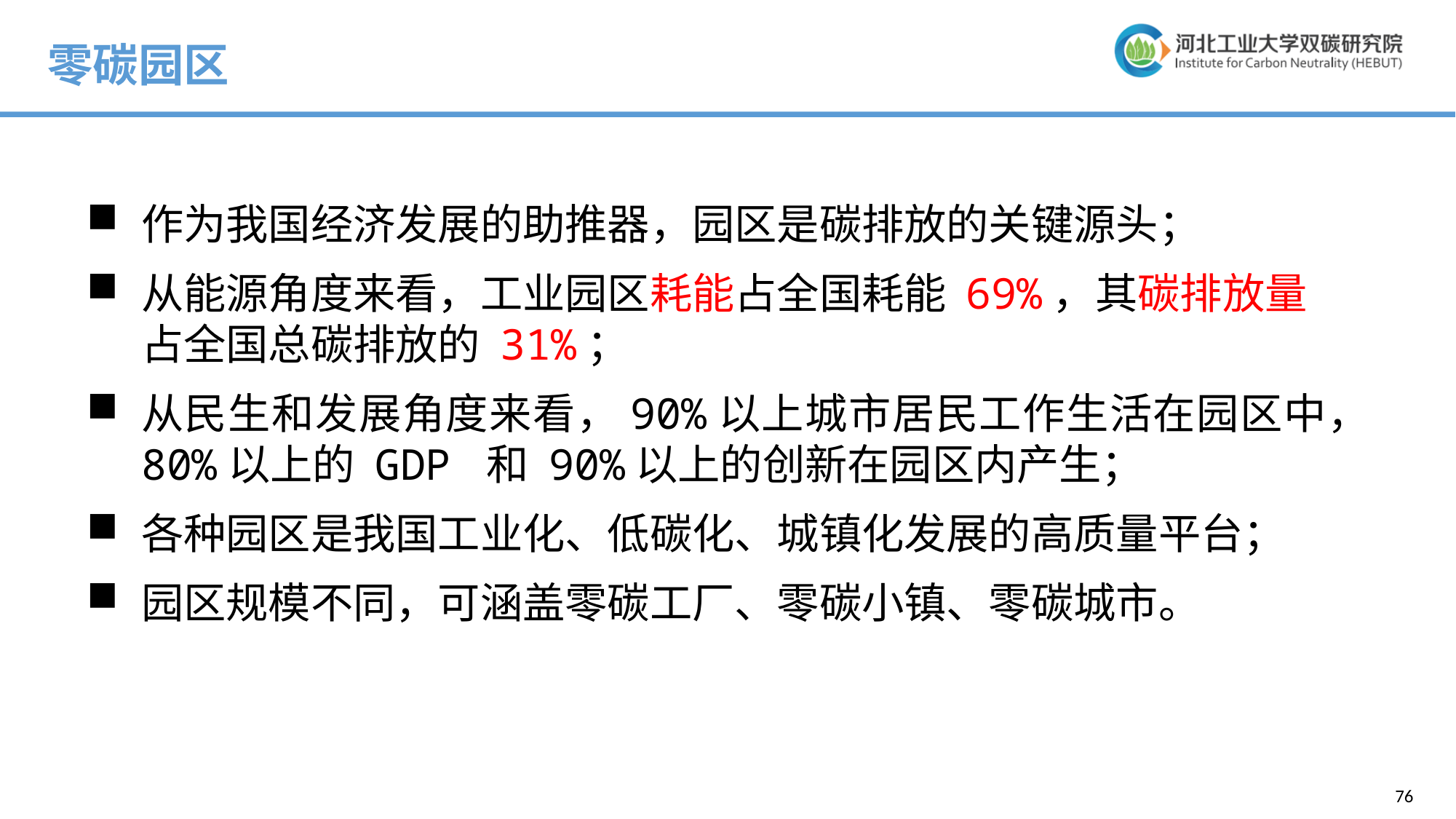

零碳园区

作为我国经济发展的助推器，园区是碳排放的关键源头；
从能源角度来看，工业园区耗能占全国耗能 69%，其碳排放量占全国总碳排放的 31%；
从民生和发展角度来看，90%以上城市居民工作生活在园区中，80%以上的 GDP 和 90%以上的创新在园区内产生；
各种园区是我国工业化、低碳化、城镇化发展的高质量平台；
园区规模不同，可涵盖零碳工厂、零碳小镇、零碳城市。
76